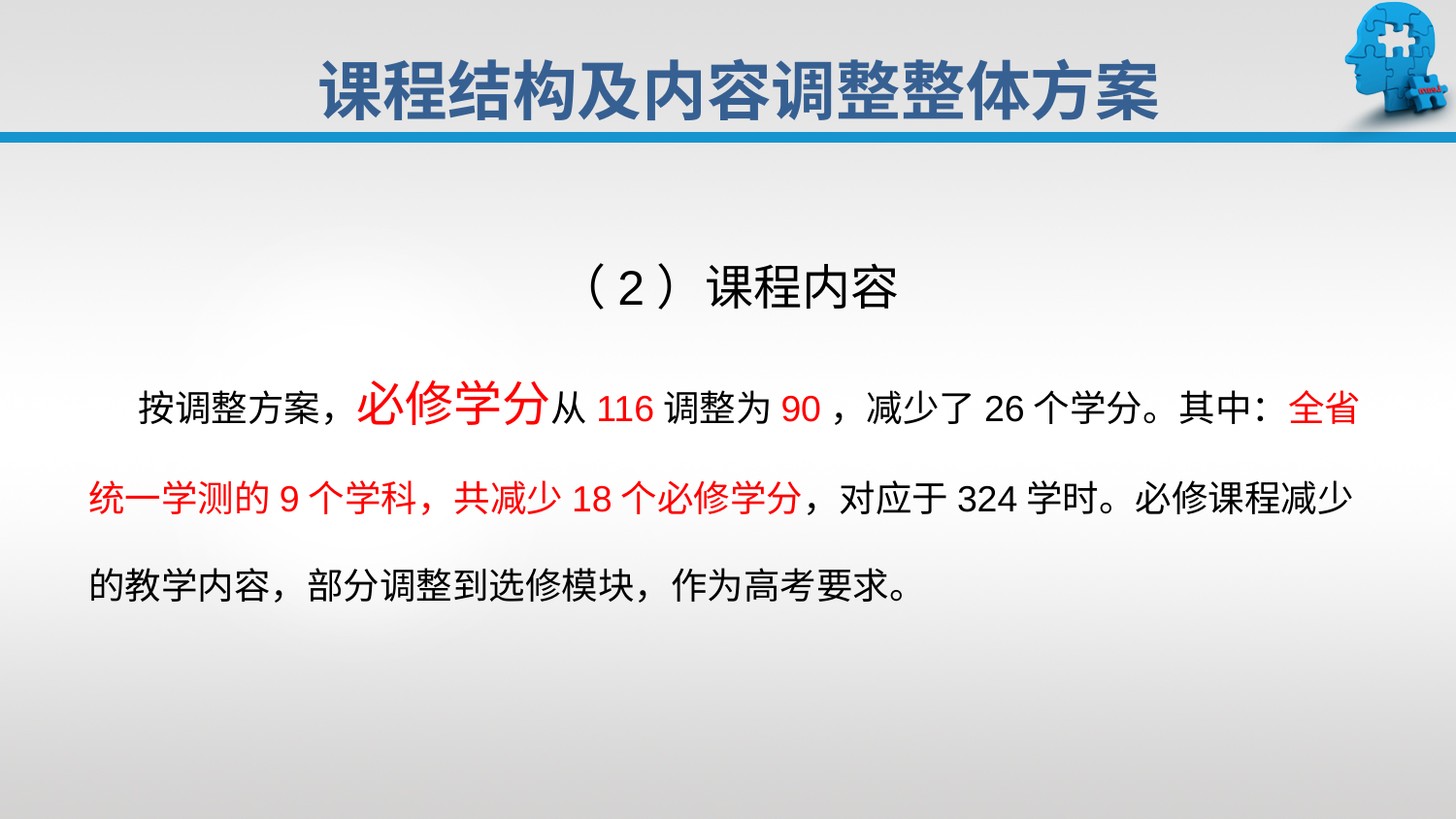

课程结构及内容调整整体方案
（2）课程内容
     按调整方案，必修学分从116调整为90，减少了26个学分。其中：全省统一学测的9个学科，共减少18个必修学分，对应于324学时。必修课程减少的教学内容，部分调整到选修模块，作为高考要求。